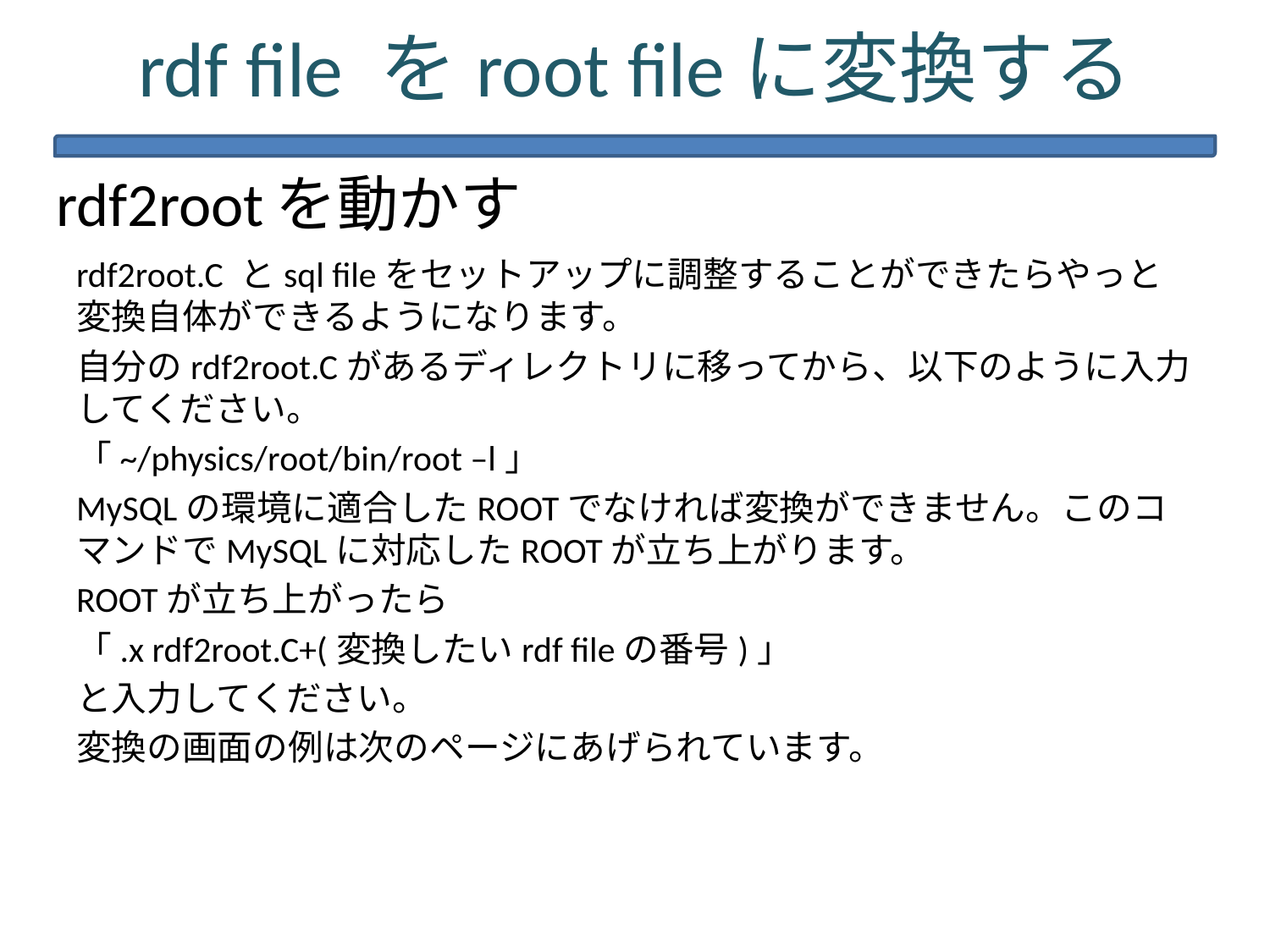

# rdf file をroot fileに変換する

rdf2rootを動かす
rdf2root.C とsql fileをセットアップに調整することができたらやっと変換自体ができるようになります。
自分のrdf2root.Cがあるディレクトリに移ってから、以下のように入力してください。
「~/physics/root/bin/root –l」
MySQLの環境に適合したROOTでなければ変換ができません。このコマンドでMySQLに対応したROOTが立ち上がります。
ROOTが立ち上がったら
「.x rdf2root.C+(変換したいrdf fileの番号)」
と入力してください。
変換の画面の例は次のページにあげられています。